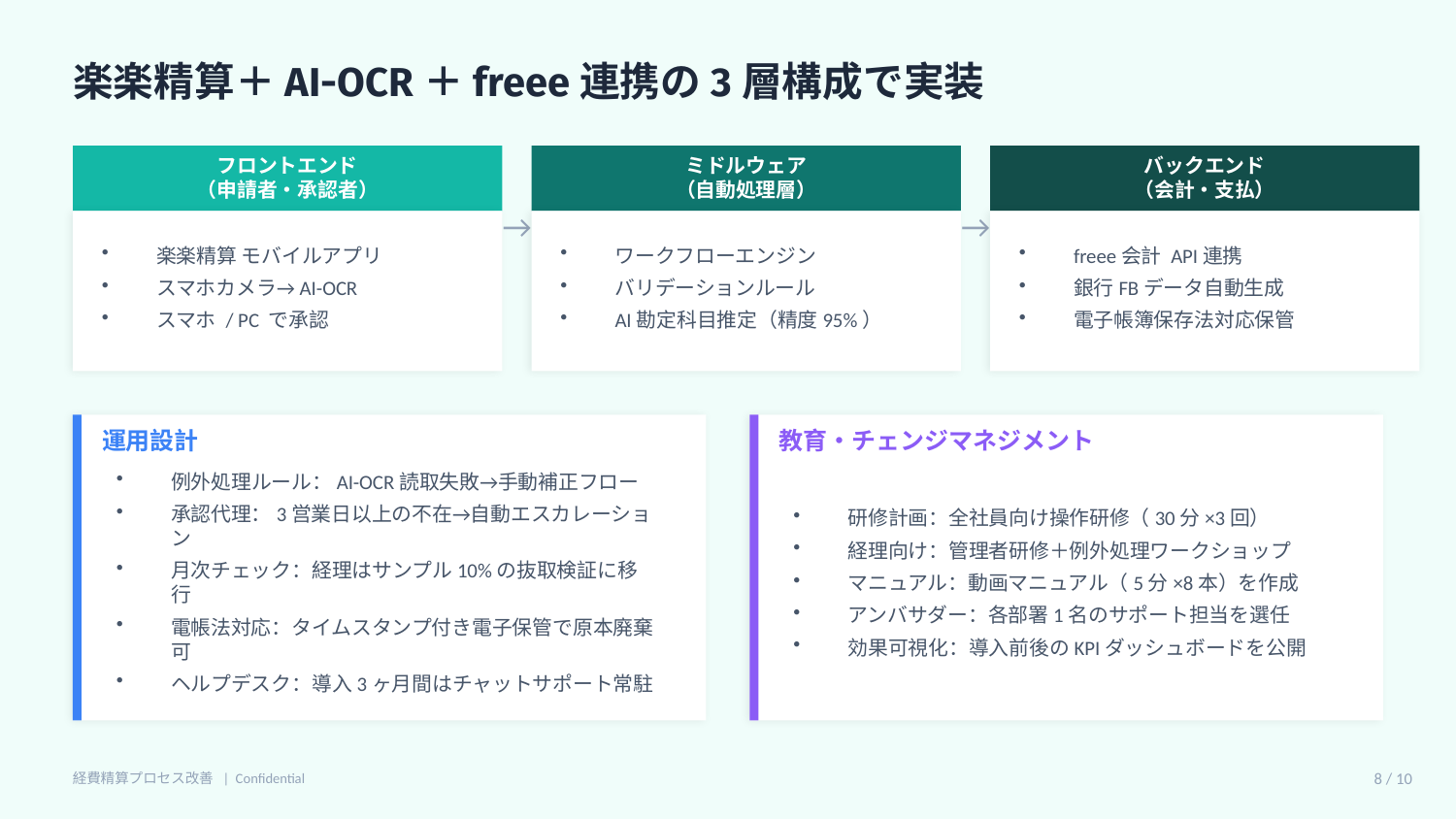

楽楽精算＋AI-OCR＋freee連携の3層構成で実装

フロントエンド
（申請者・承認者）
ミドルウェア
（自動処理層）
バックエンド
（会計・支払）
→
→

楽楽精算 モバイルアプリ
スマホカメラ→AI-OCR
スマホ / PC で承認
ワークフローエンジン
バリデーションルール
AI勘定科目推定（精度95%）
freee会計 API連携
銀行FBデータ自動生成
電子帳簿保存法対応保管

運用設計
教育・チェンジマネジメント
例外処理ルール：AI-OCR読取失敗→手動補正フロー
承認代理：3営業日以上の不在→自動エスカレーション
月次チェック：経理はサンプル10%の抜取検証に移行
電帳法対応：タイムスタンプ付き電子保管で原本廃棄可
ヘルプデスク：導入3ヶ月間はチャットサポート常駐
研修計画：全社員向け操作研修（30分×3回）
経理向け：管理者研修＋例外処理ワークショップ
マニュアル：動画マニュアル（5分×8本）を作成
アンバサダー：各部署1名のサポート担当を選任
効果可視化：導入前後のKPIダッシュボードを公開
経費精算プロセス改善  |  Confidential
8 / 10